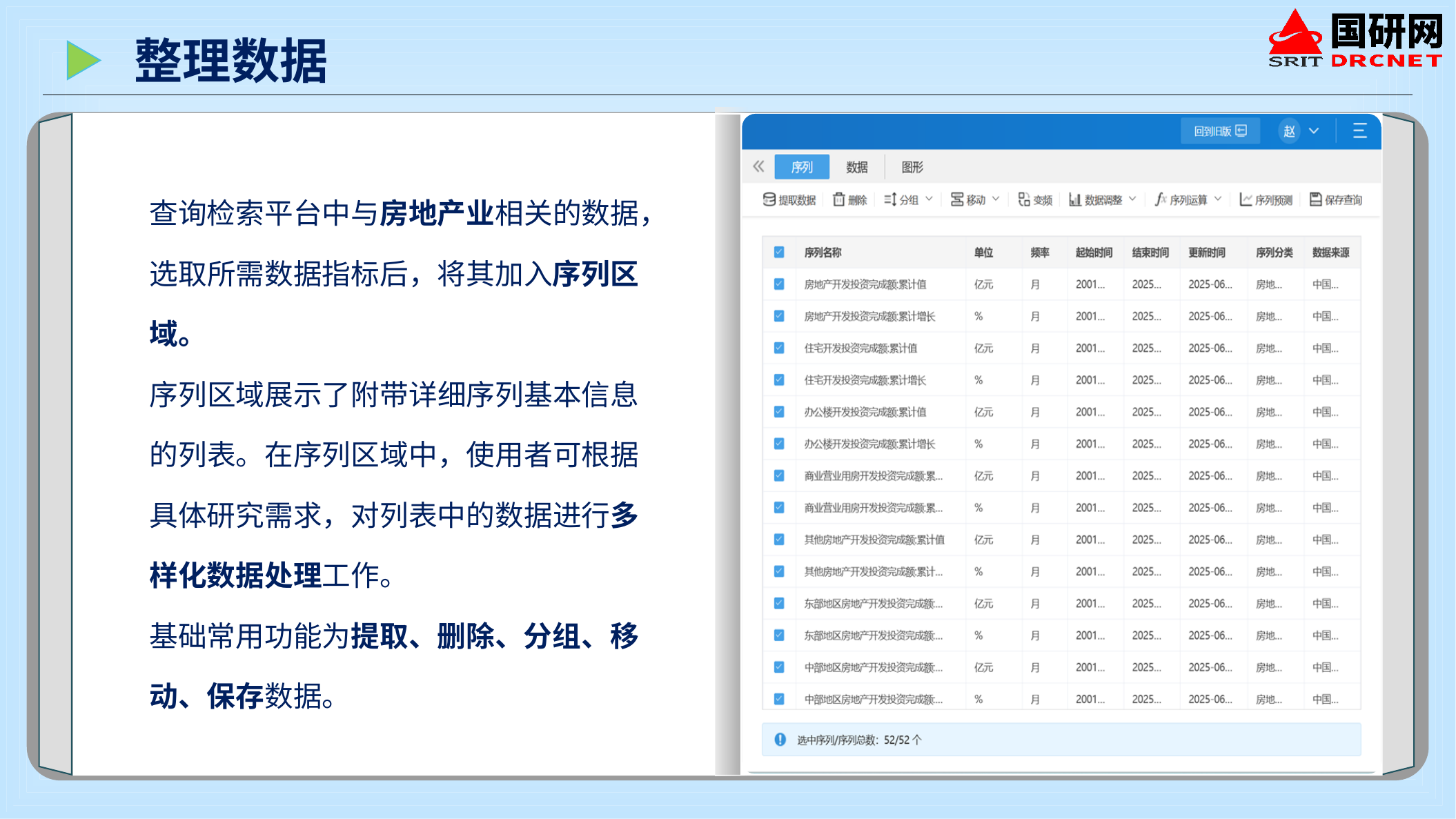

整理数据

查询检索平台中与房地产业相关的数据，选取所需数据指标后，将其加入序列区域。
序列区域展示了附带详细序列基本信息的列表。在序列区域中，使用者可根据具体研究需求，对列表中的数据进行多样化数据处理工作。
基础常用功能为提取、删除、分组、移动、保存数据。